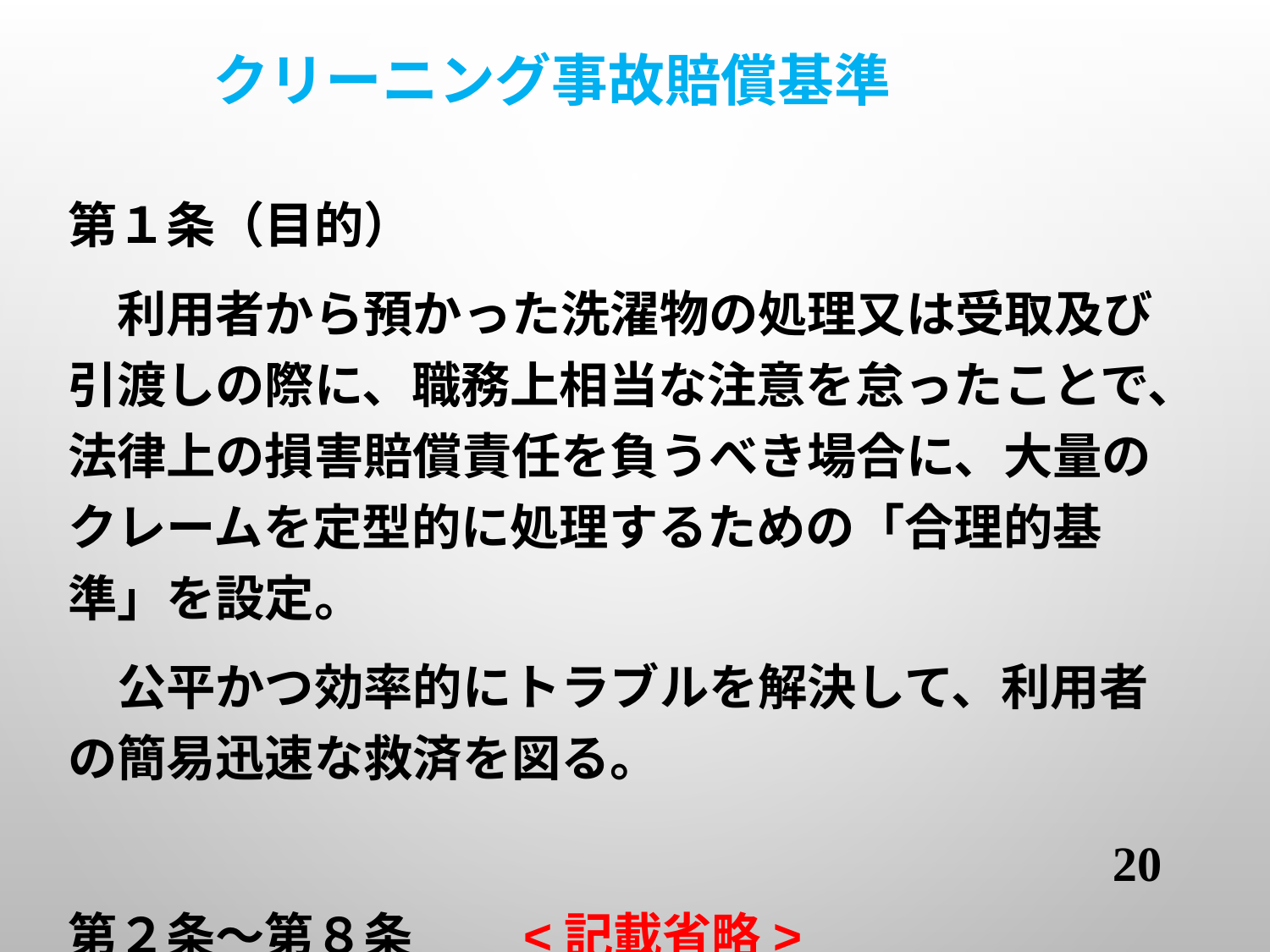

# クリーニング事故賠償基準
第１条（目的）
　利用者から預かった洗濯物の処理又は受取及び引渡しの際に、職務上相当な注意を怠ったことで、法律上の損害賠償責任を負うべき場合に、大量のクレームを定型的に処理するための「合理的基準」を設定。
　公平かつ効率的にトラブルを解決して、利用者の簡易迅速な救済を図る。

第２条～第８条　　<記載省略>

20